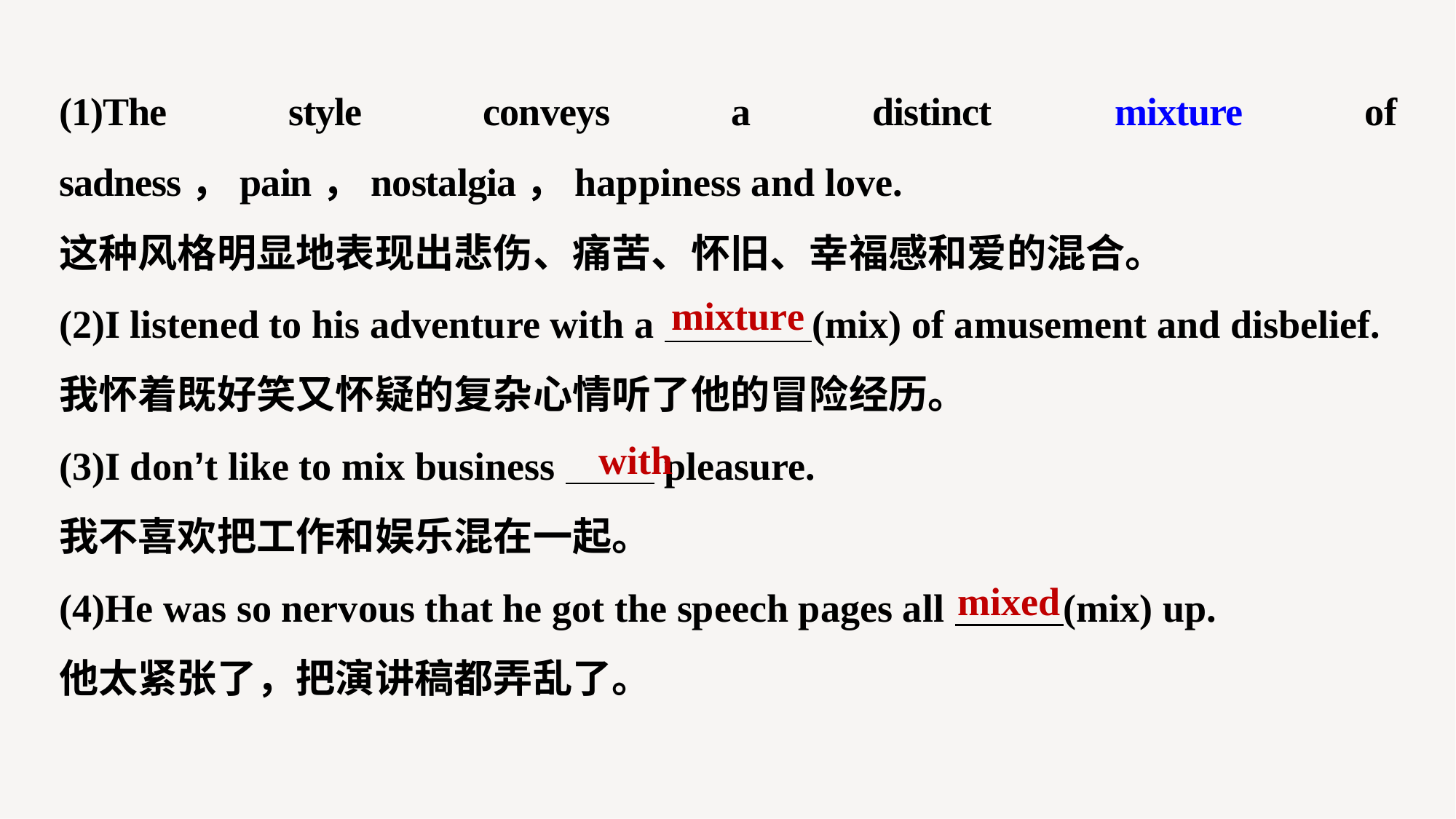

(1)The style conveys a distinct mixture of sadness，pain，nostalgia，happiness and love.
这种风格明显地表现出悲伤、痛苦、怀旧、幸福感和爱的混合。
(2)I listened to his adventure with a                (mix) of amusement and disbelief.
我怀着既好笑又怀疑的复杂心情听了他的冒险经历。
(3)I don’t like to mix business           pleasure.
我不喜欢把工作和娱乐混在一起。
(4)He was so nervous that he got the speech pages all            (mix) up.
他太紧张了，把演讲稿都弄乱了。
mixture
with
mixed